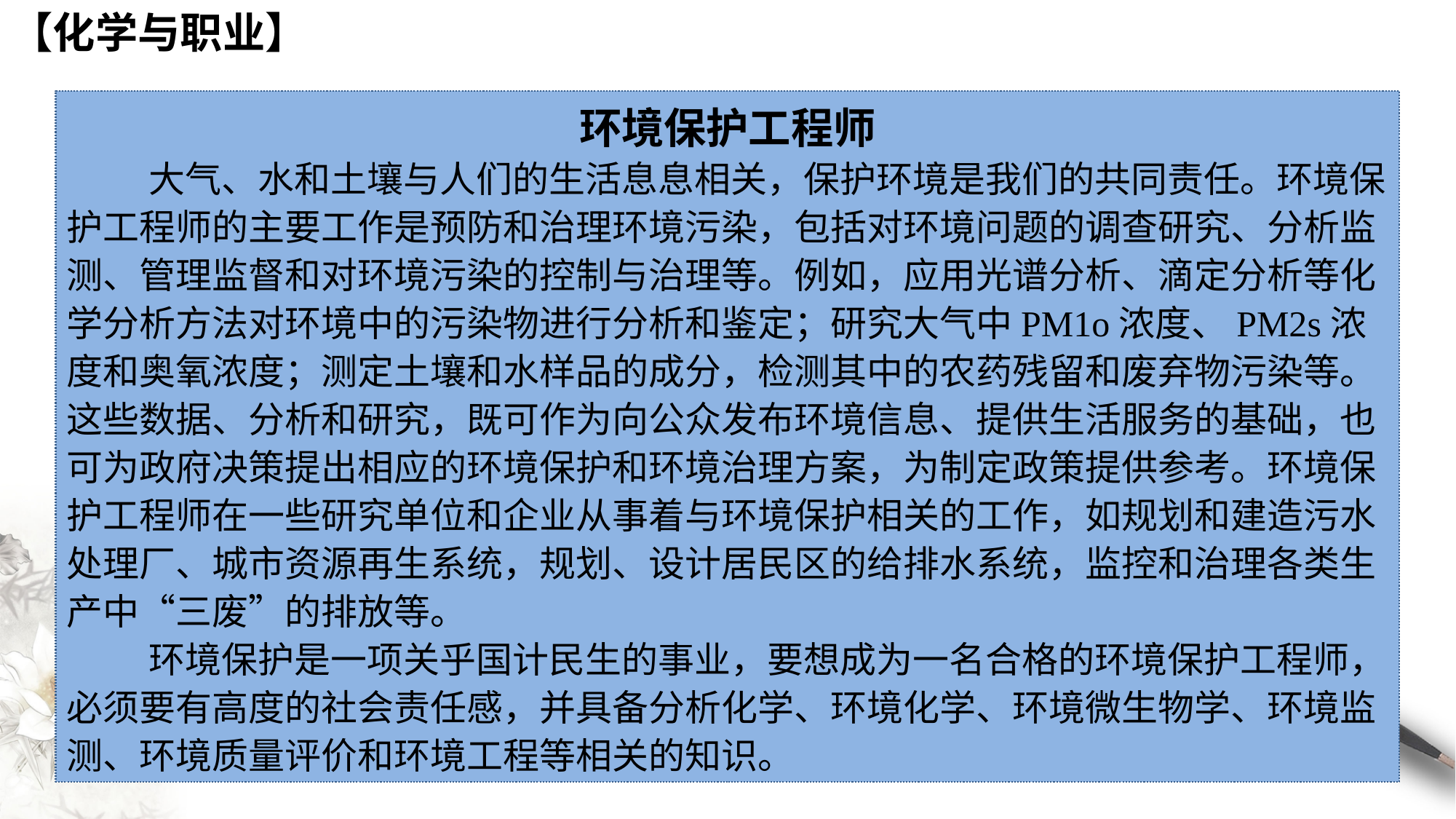

【化学与职业】
环境保护工程师
         大气、水和土壤与人们的生活息息相关，保护环境是我们的共同责任。环境保护工程师的主要工作是预防和治理环境污染，包括对环境问题的调查研究、分析监测、管理监督和对环境污染的控制与治理等。例如，应用光谱分析、滴定分析等化学分析方法对环境中的污染物进行分析和鉴定；研究大气中PM1o浓度、PM2s浓度和奥氧浓度；测定土壤和水样品的成分，检测其中的农药残留和废弃物污染等。这些数据、分析和研究，既可作为向公众发布环境信息、提供生活服务的基础，也可为政府决策提出相应的环境保护和环境治理方案，为制定政策提供参考。环境保护工程师在一些研究单位和企业从事着与环境保护相关的工作，如规划和建造污水处理厂、城市资源再生系统，规划、设计居民区的给排水系统，监控和治理各类生产中“三废”的排放等。
         环境保护是一项关乎国计民生的事业，要想成为一名合格的环境保护工程师，必须要有高度的社会责任感，并具备分析化学、环境化学、环境微生物学、环境监测、环境质量评价和环境工程等相关的知识。